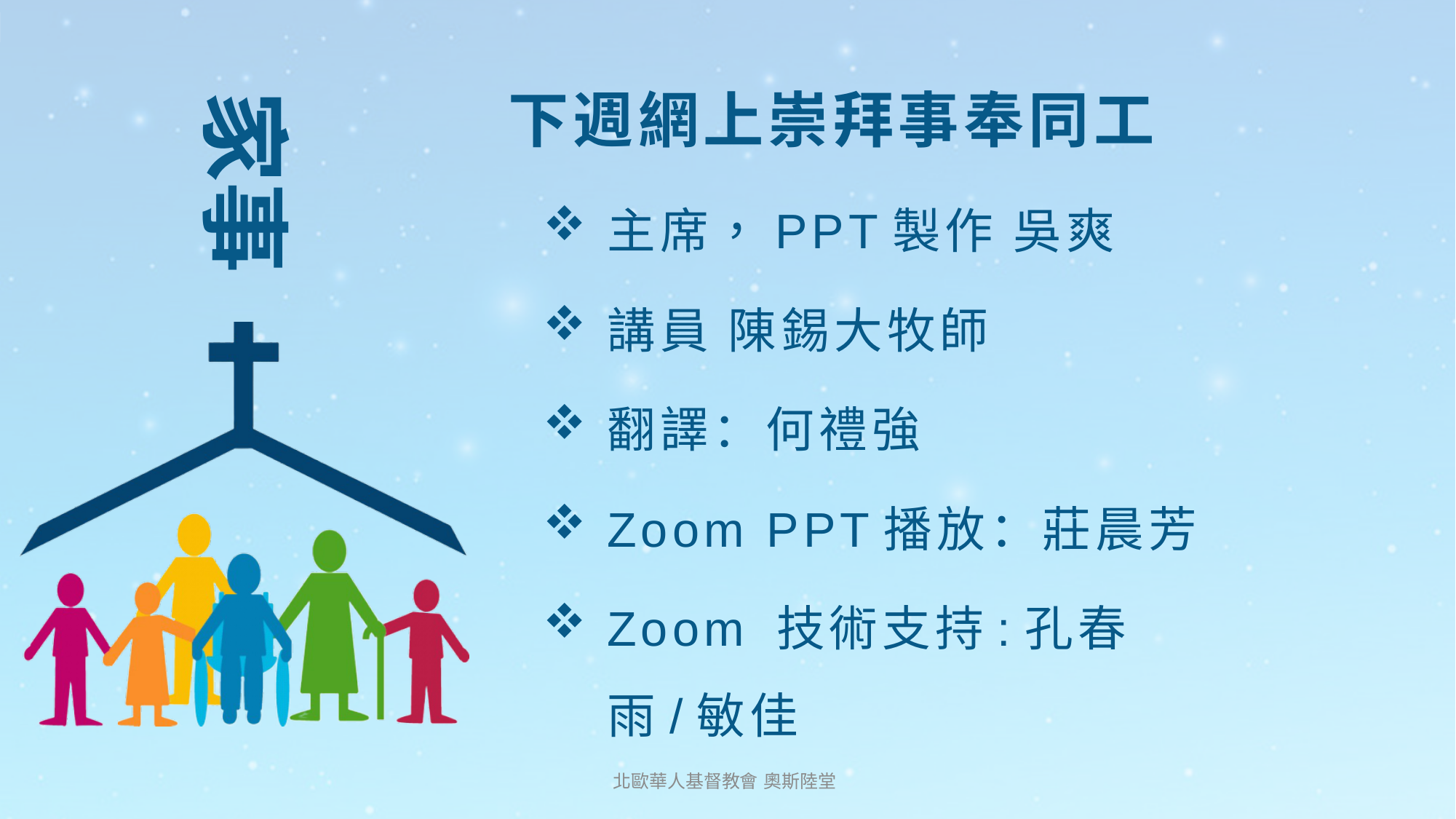

# 下週網上崇拜事奉同工
主席，PPT製作 吳爽
講員 陳錫大牧師
翻譯：何禮強
Zoom PPT播放：莊晨芳
Zoom 技術支持:孔春雨/敏佳
北歐華人基督教會 奧斯陸堂